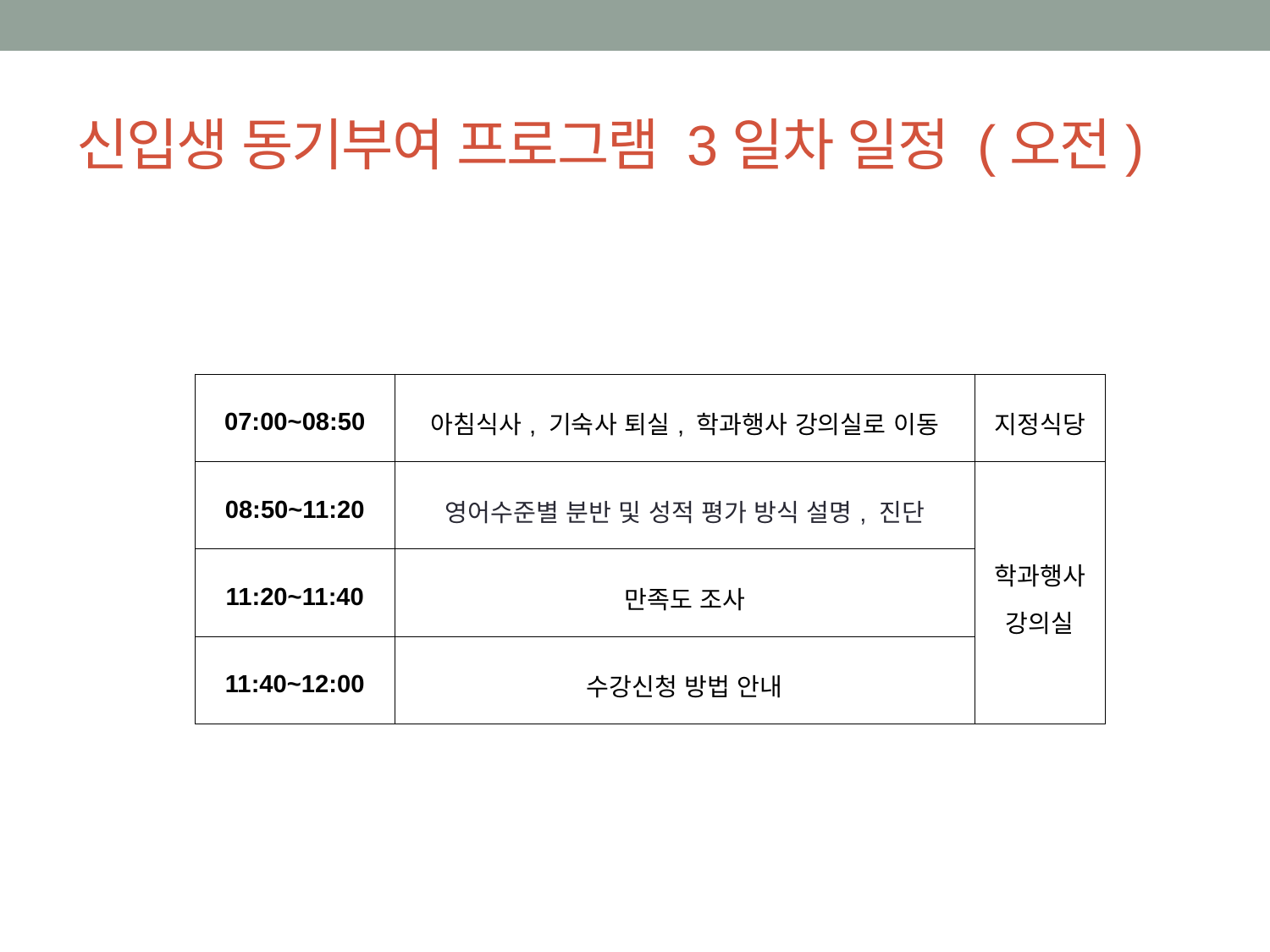

# 신입생 동기부여 프로그램 3일차 일정 (오전)
| 07:00~08:50 | 아침식사, 기숙사 퇴실, 학과행사 강의실로 이동 | 지정식당 |
| --- | --- | --- |
| 08:50~11:20 | 영어수준별 분반 및 성적 평가 방식 설명, 진단 | 학과행사 강의실 |
| 11:20~11:40 | 만족도 조사 |  |
| 11:40~12:00 | 수강신청 방법 안내 |  |